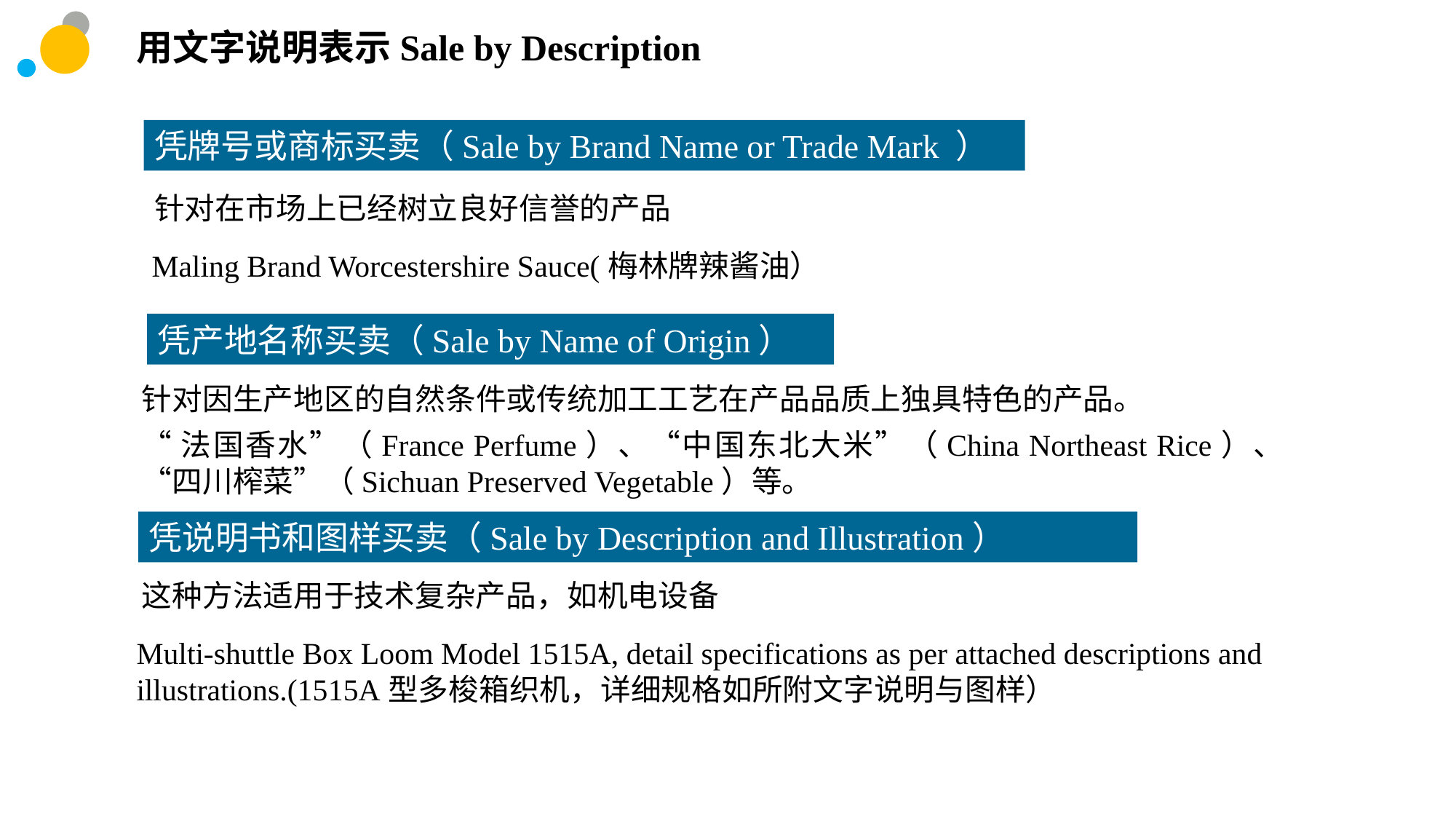

用文字说明表示Sale by Description
凭牌号或商标买卖（Sale by Brand Name or Trade Mark ）
针对在市场上已经树立良好信誉的产品
Maling Brand Worcestershire Sauce(梅林牌辣酱油）
凭产地名称买卖（Sale by Name of Origin）
针对因生产地区的自然条件或传统加工工艺在产品品质上独具特色的产品。
“法国香水”（France Perfume）、“中国东北大米”（China Northeast Rice）、“四川榨菜”（Sichuan Preserved Vegetable）等。
凭说明书和图样买卖（Sale by Description and Illustration）
这种方法适用于技术复杂产品，如机电设备
Multi-shuttle Box Loom Model 1515A, detail specifications as per attached descriptions and illustrations.(1515A型多梭箱织机，详细规格如所附文字说明与图样）